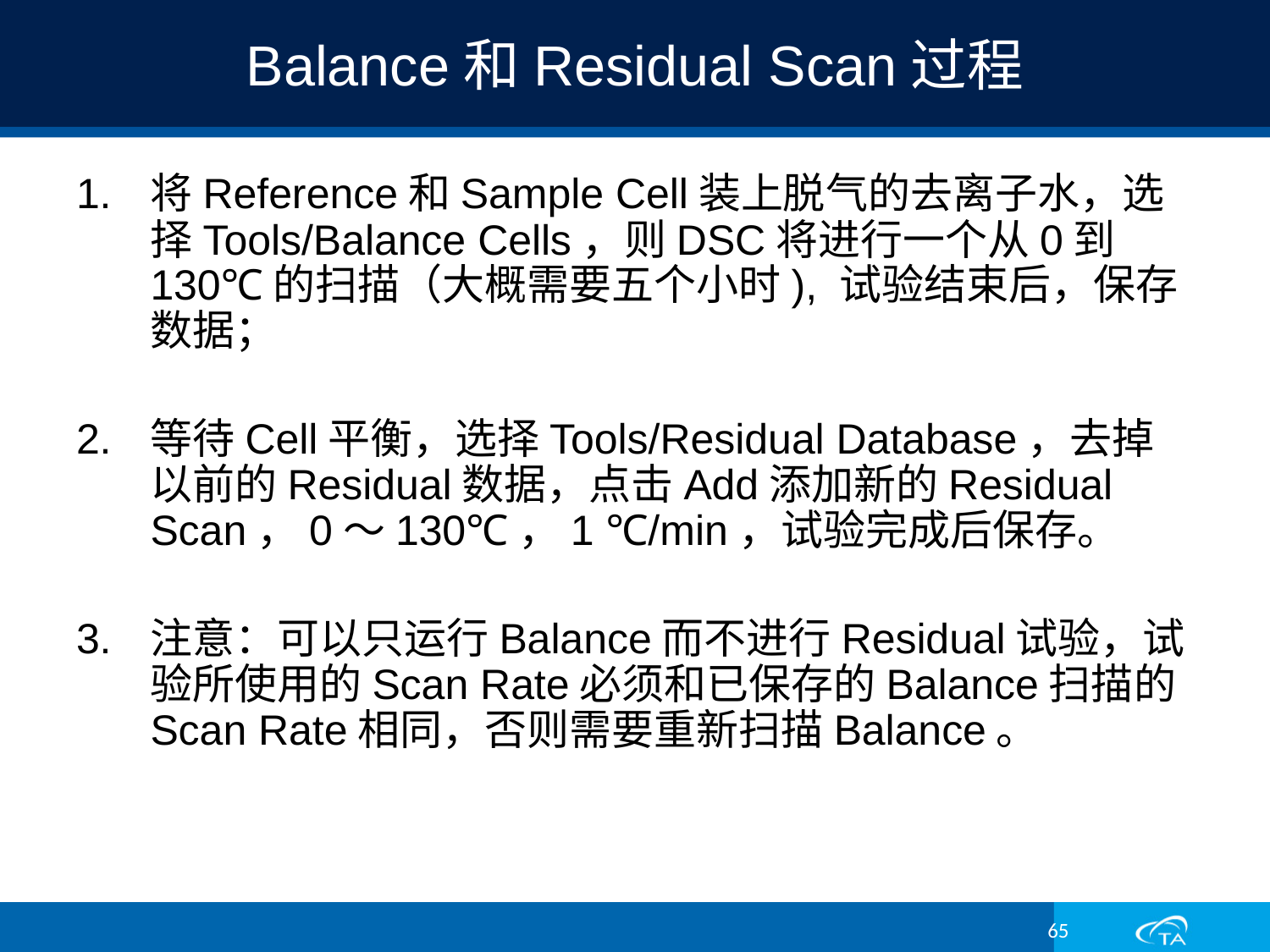

# Balance和Residual Scan过程
将Reference和Sample Cell装上脱气的去离子水，选择Tools/Balance Cells，则DSC将进行一个从0到130℃的扫描（大概需要五个小时), 试验结束后，保存数据；

等待Cell平衡，选择Tools/Residual Database，去掉以前的Residual数据，点击Add添加新的Residual Scan，0～130℃，1 ℃/min，试验完成后保存。

注意：可以只运行Balance而不进行Residual试验，试验所使用的Scan Rate必须和已保存的Balance扫描的Scan Rate相同，否则需要重新扫描Balance。

65